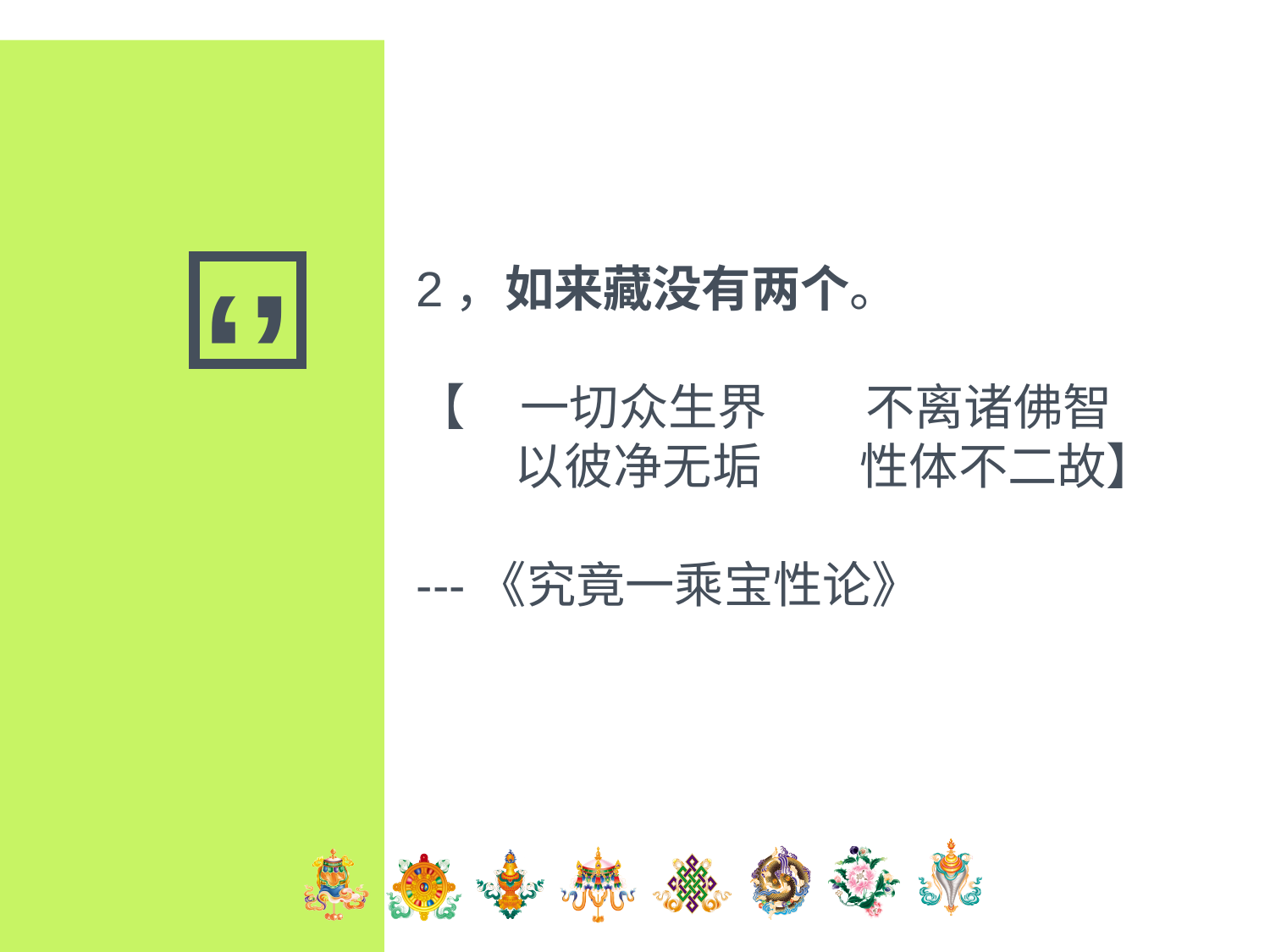

2，如来藏没有两个。

【    一切众生界　　不离诸佛智
　　以彼净无垢　　性体不二故】

---《究竟一乘宝性论》